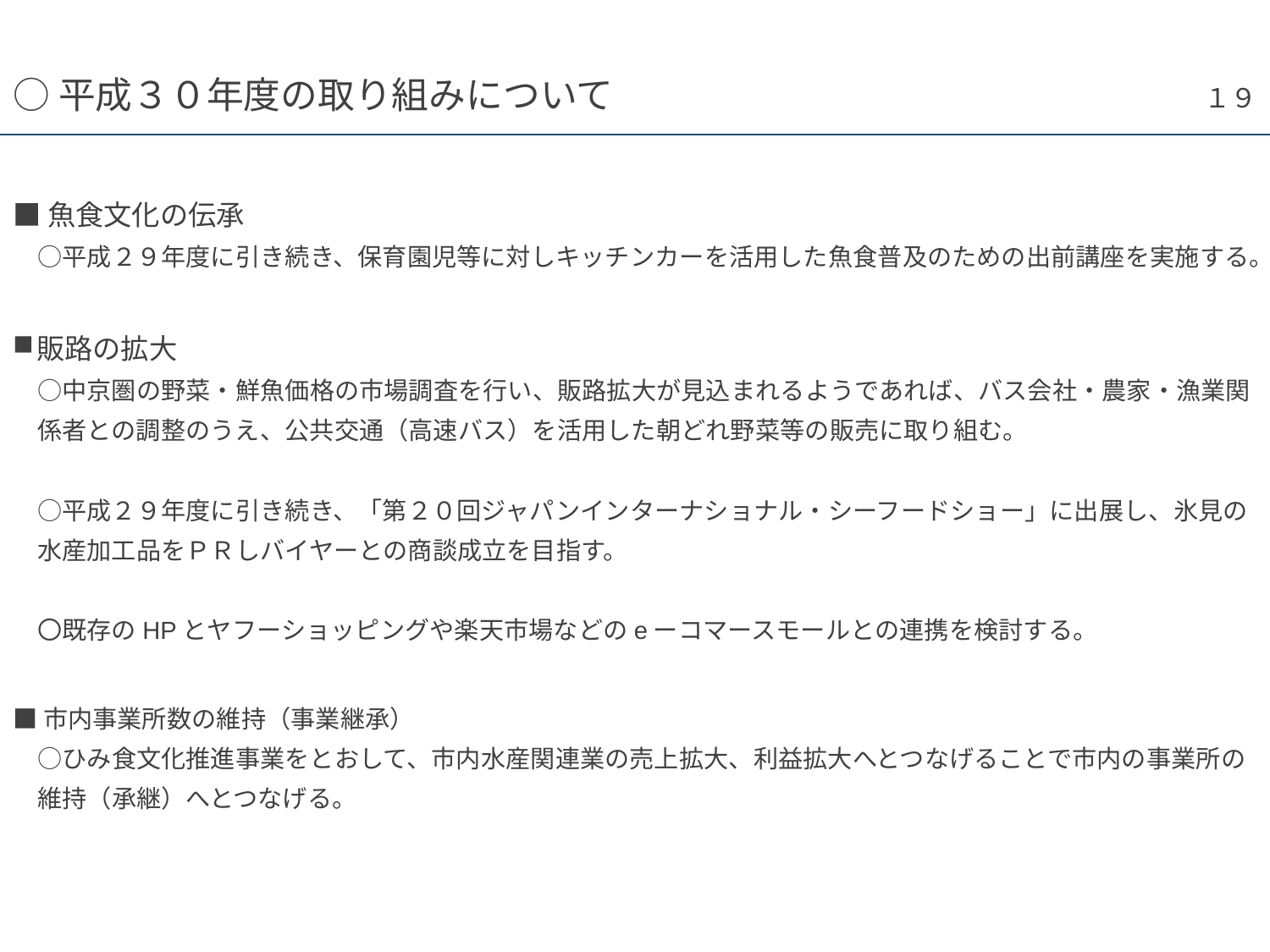

１９
# ○平成３０年度の取り組みについて
■魚食文化の伝承
　○平成２９年度に引き続き、保育園児等に対しキッチンカーを活用した魚食普及のための出前講座を実施する。
販路の拡大
　○中京圏の野菜・鮮魚価格の市場調査を行い、販路拡大が見込まれるようであれば、バス会社・農家・漁業関
　係者との調整のうえ、公共交通（高速バス）を活用した朝どれ野菜等の販売に取り組む。

　○平成２９年度に引き続き、「第２０回ジャパンインターナショナル・シーフードショー」に出展し、氷見の
　水産加工品をＰＲしバイヤーとの商談成立を目指す。

　〇既存のHPとヤフーショッピングや楽天市場などのeーコマースモールとの連携を検討する。
■市内事業所数の維持（事業継承）
　○ひみ食文化推進事業をとおして、市内水産関連業の売上拡大、利益拡大へとつなげることで市内の事業所の
　維持（承継）へとつなげる。